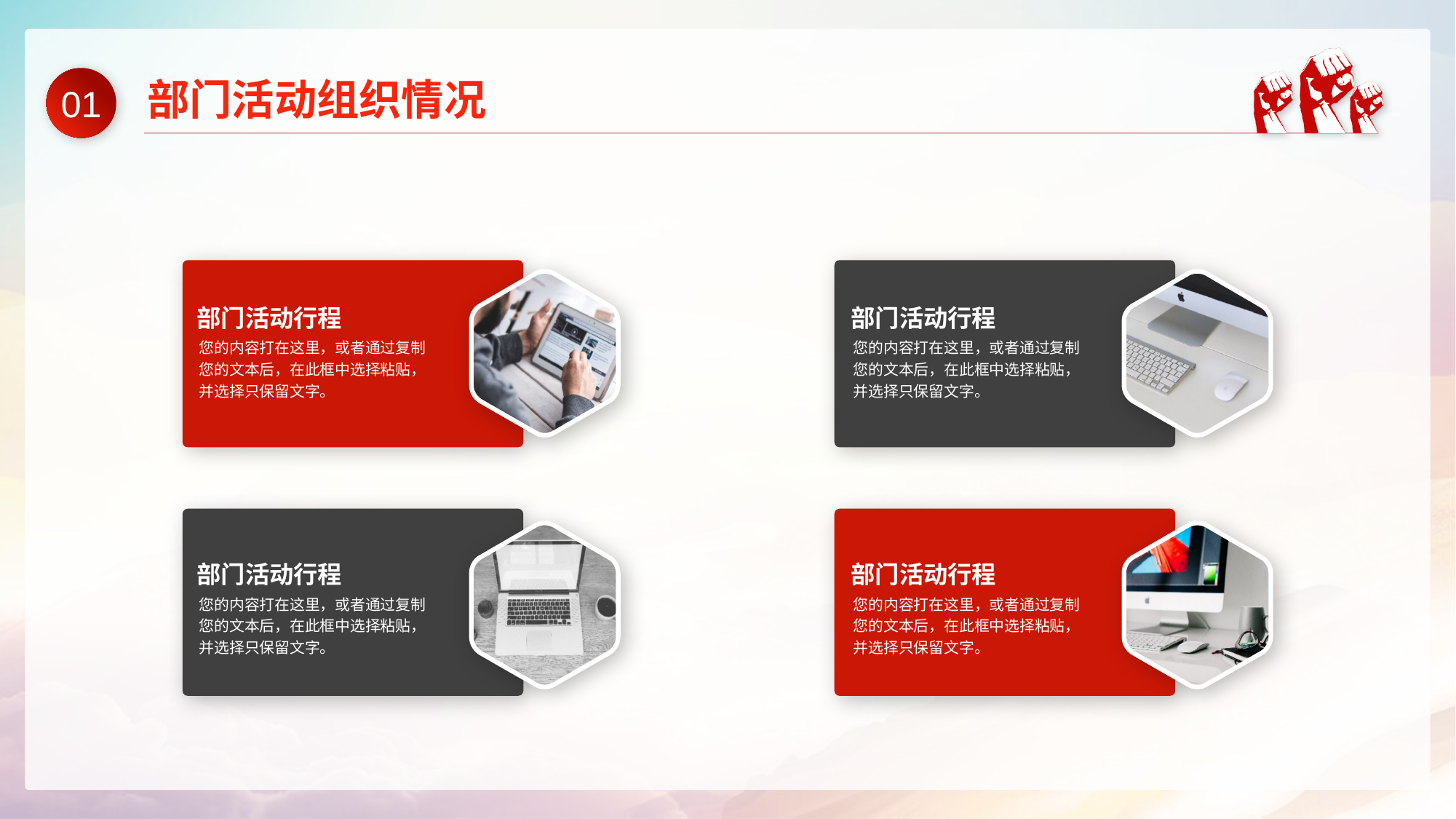

部门活动组织情况
01

部门活动行程
部门活动行程
您的内容打在这里，或者通过复制您的文本后，在此框中选择粘贴，并选择只保留文字。
您的内容打在这里，或者通过复制您的文本后，在此框中选择粘贴，并选择只保留文字。

部门活动行程
部门活动行程
您的内容打在这里，或者通过复制您的文本后，在此框中选择粘贴，并选择只保留文字。
您的内容打在这里，或者通过复制您的文本后，在此框中选择粘贴，并选择只保留文字。